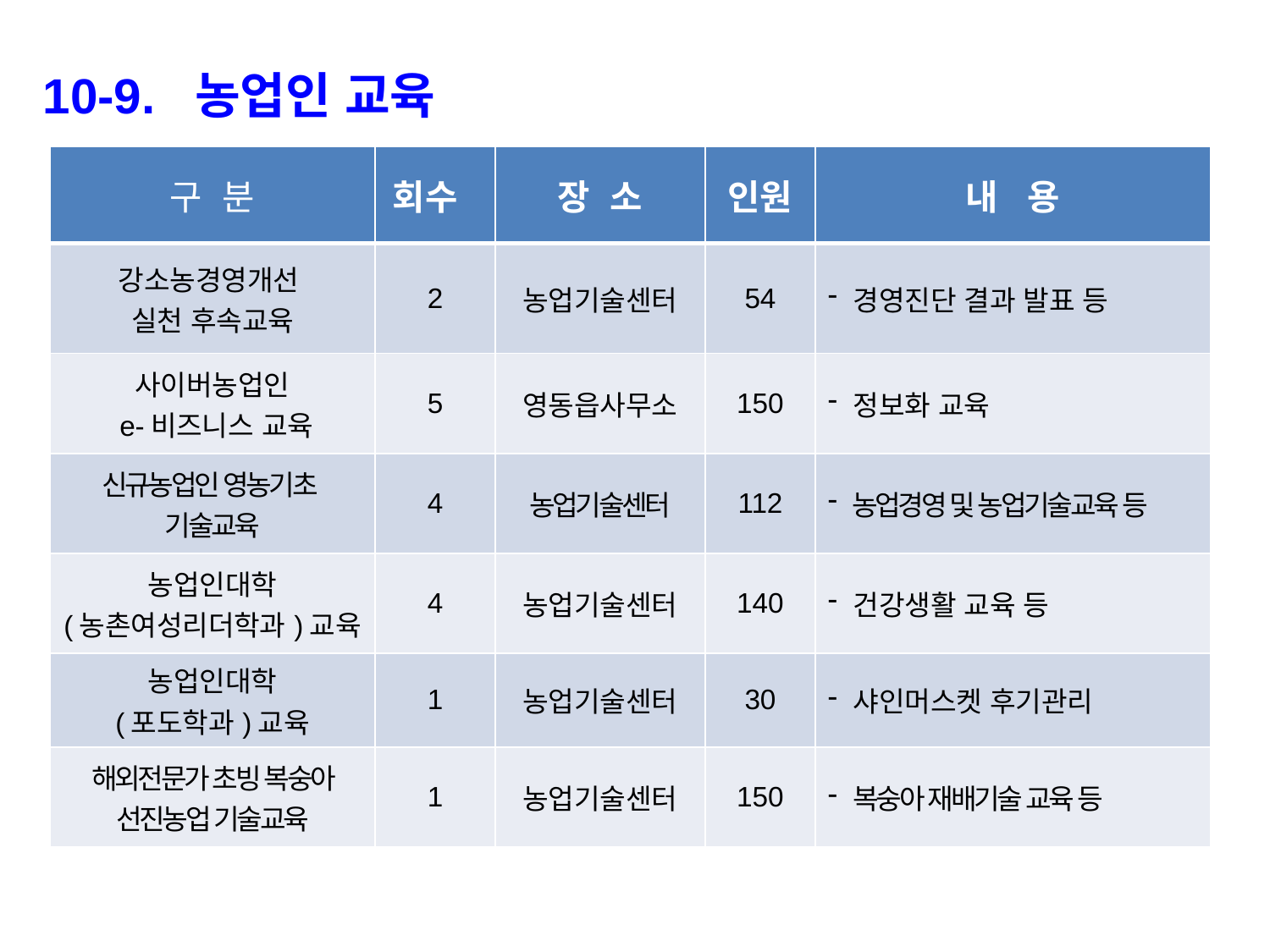

10-9.  농업인 교육

| 구 분 | 회수 | 장 소 | 인원 | 내 용 |
| --- | --- | --- | --- | --- |
| 강소농경영개선 실천 후속교육 | 2 | 농업기술센터 | 54 | 경영진단 결과 발표 등 |
| 사이버농업인 e-비즈니스 교육 | 5 | 영동읍사무소 | 150 | 정보화 교육 |
| 신규농업인 영농기초 기술교육 | 4 | 농업기술센터 | 112 | 농업경영 및 농업기술교육 등 |
| 농업인대학 (농촌여성리더학과)교육 | 4 | 농업기술센터 | 140 | 건강생활 교육 등 |
| 농업인대학 (포도학과)교육 | 1 | 농업기술센터 | 30 | 샤인머스켓 후기관리 |
| 해외전문가 초빙 복숭아 선진농업 기술교육 | 1 | 농업기술센터 | 150 | 복숭아 재배기술 교육 등 |